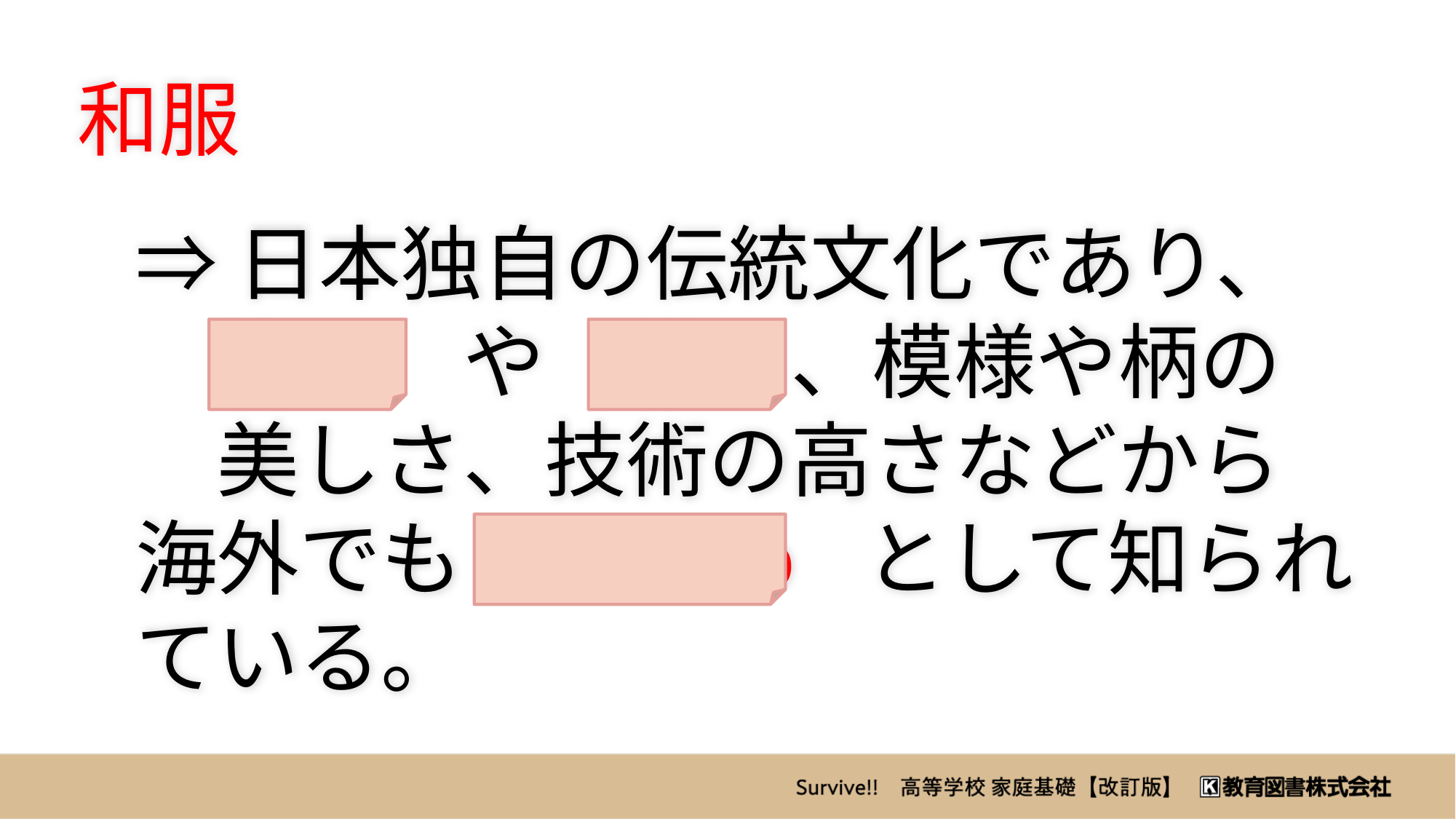

和服
⇒日本独自の伝統文化であり、
　染め　や　織り、模様や柄の
　美しさ、技術の高さなどから
海外でも kimono として知られ
ている。